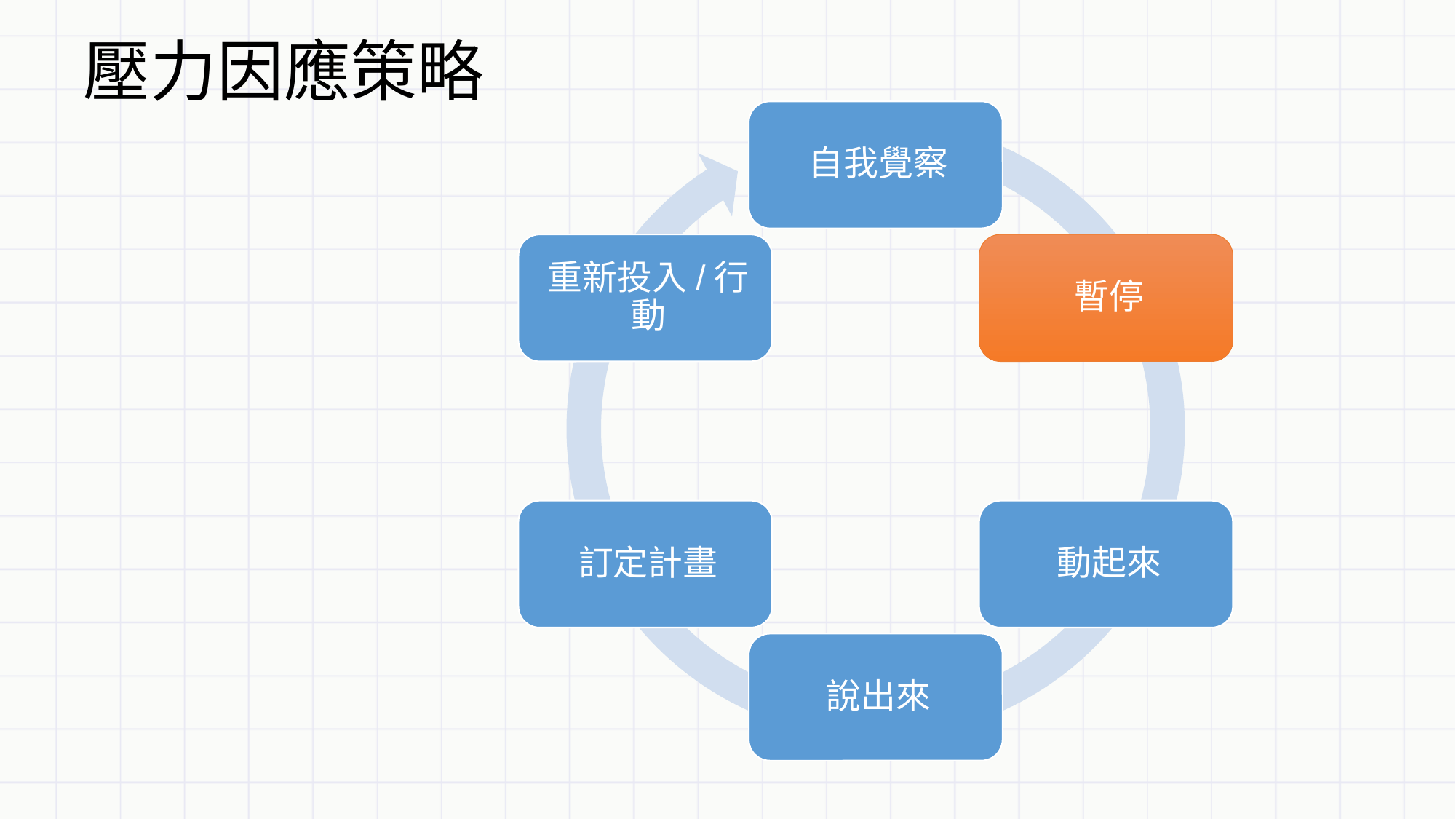

# 壓力因應策略
自我覺察
暫停
動起來
說出來
訂定計畫
重新投入/行動